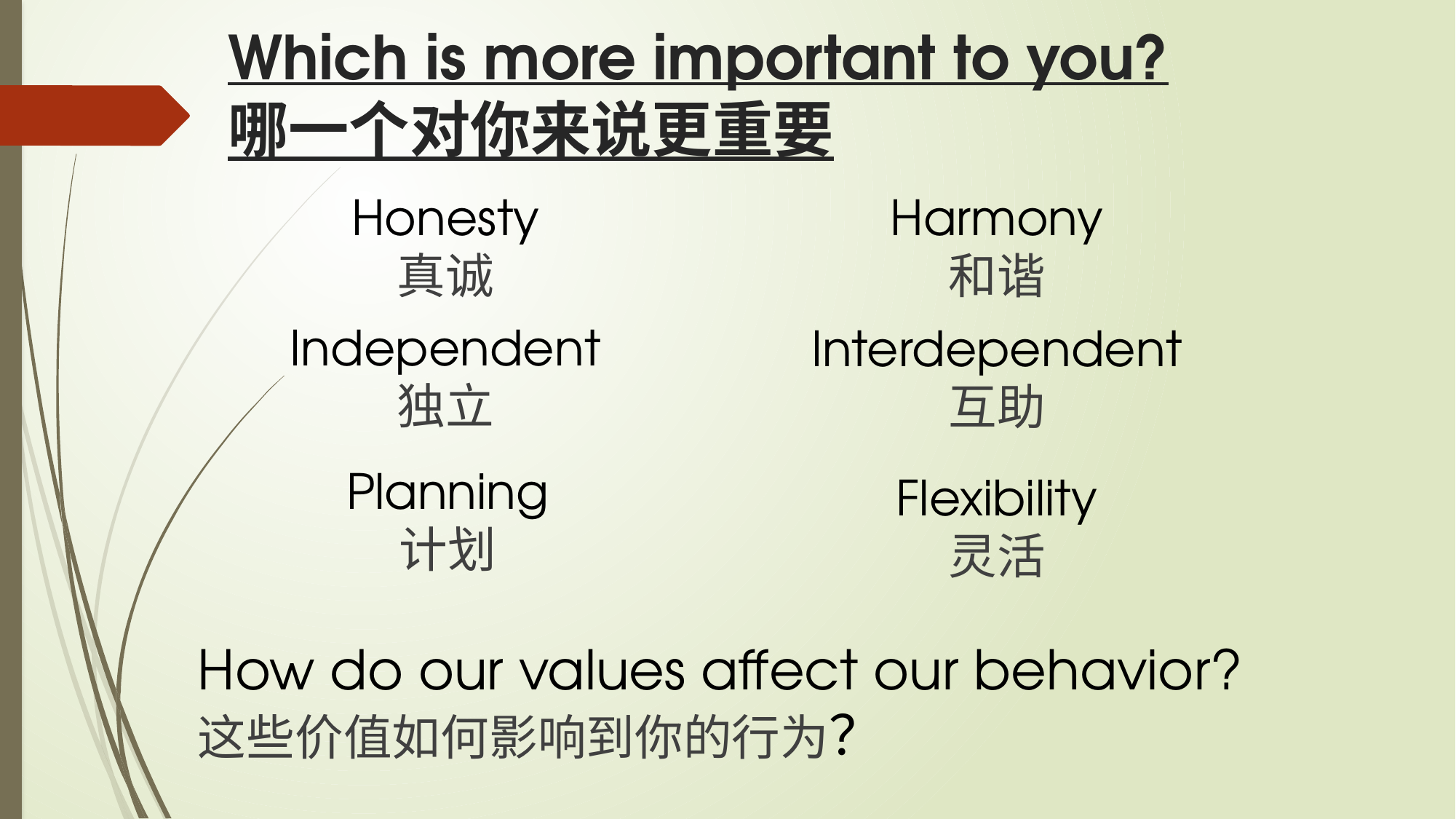

# Which is more important to you? 哪一个对你来说更重要
Honesty
真诚
Harmony
和谐
Independent
独立
Interdependent
互助
Planning
计划
Flexibility
灵活
How do our values affect our behavior?
这些价值如何影响到你的行为？